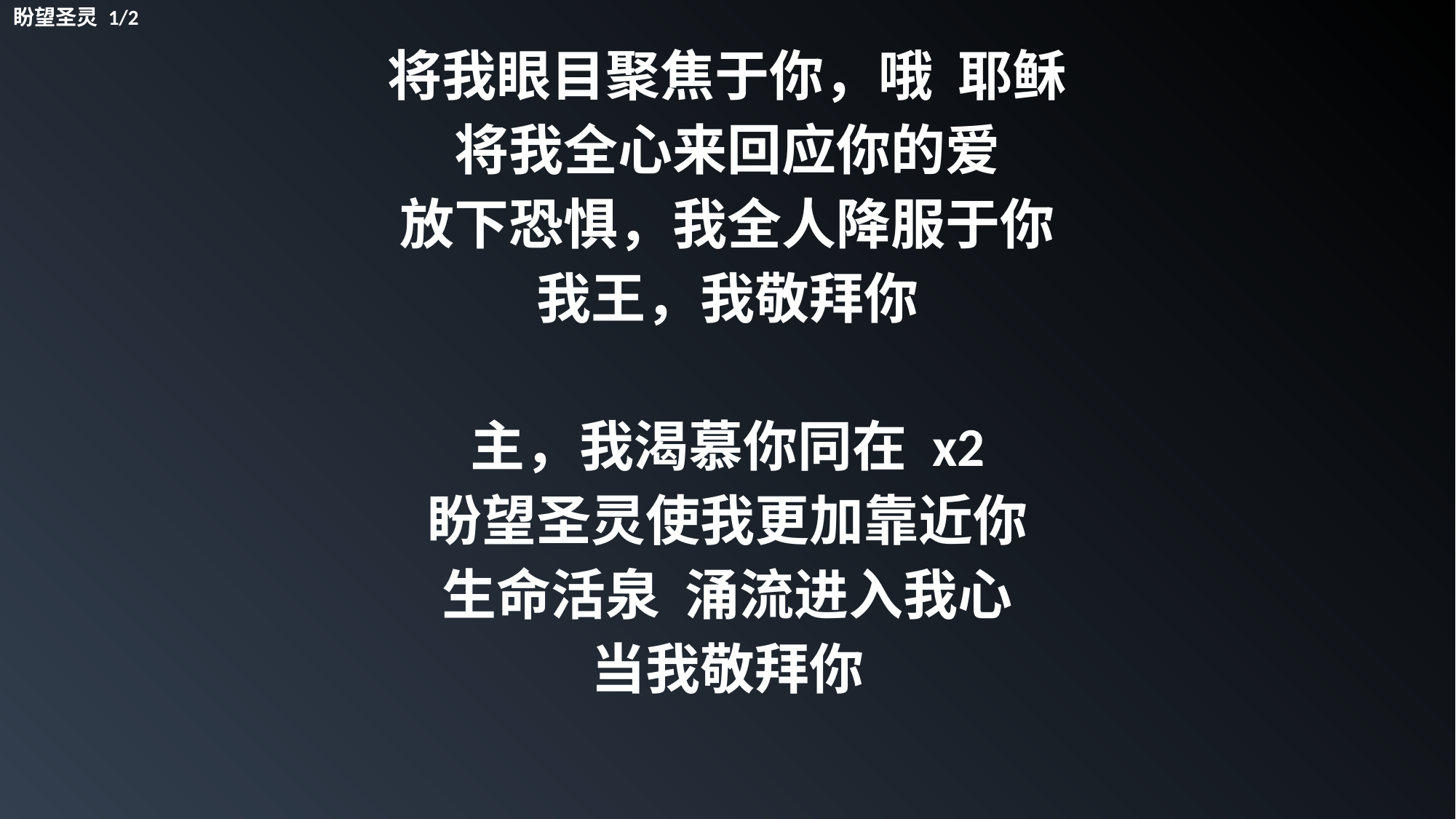

盼望圣灵 1/2
将我眼目聚焦于你，哦  耶稣
将我全心来回应你的爱
放下恐惧，我全人降服于你
我王，我敬拜你

主，我渴慕你同在 x2
盼望圣灵使我更加靠近你
生命活泉  涌流进入我心
当我敬拜你